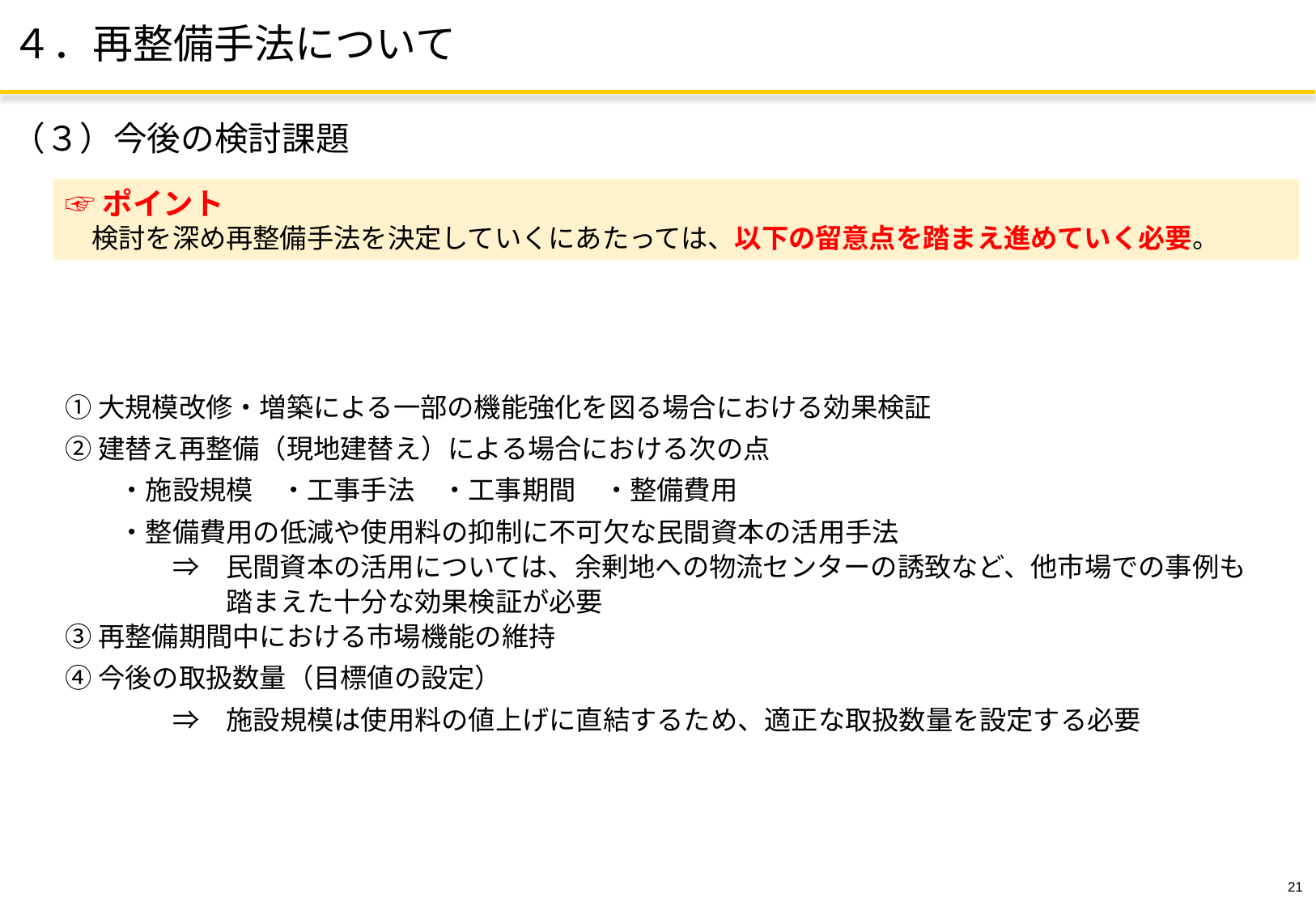

４．再整備手法について
（３）今後の検討課題
☞ポイント
　検討を深め再整備手法を決定していくにあたっては、以下の留意点を踏まえ進めていく必要。
①大規模改修・増築による一部の機能強化を図る場合における効果検証
②建替え再整備（現地建替え）による場合における次の点
　　・施設規模　・工事手法　・工事期間　・整備費用
　　・整備費用の低減や使用料の抑制に不可欠な民間資本の活用手法
　　　　⇒　民間資本の活用については、余剰地への物流センターの誘致など、他市場での事例も
　　　　　　踏まえた十分な効果検証が必要
③再整備期間中における市場機能の維持
④今後の取扱数量（目標値の設定）
　　　　⇒　施設規模は使用料の値上げに直結するため、適正な取扱数量を設定する必要
21